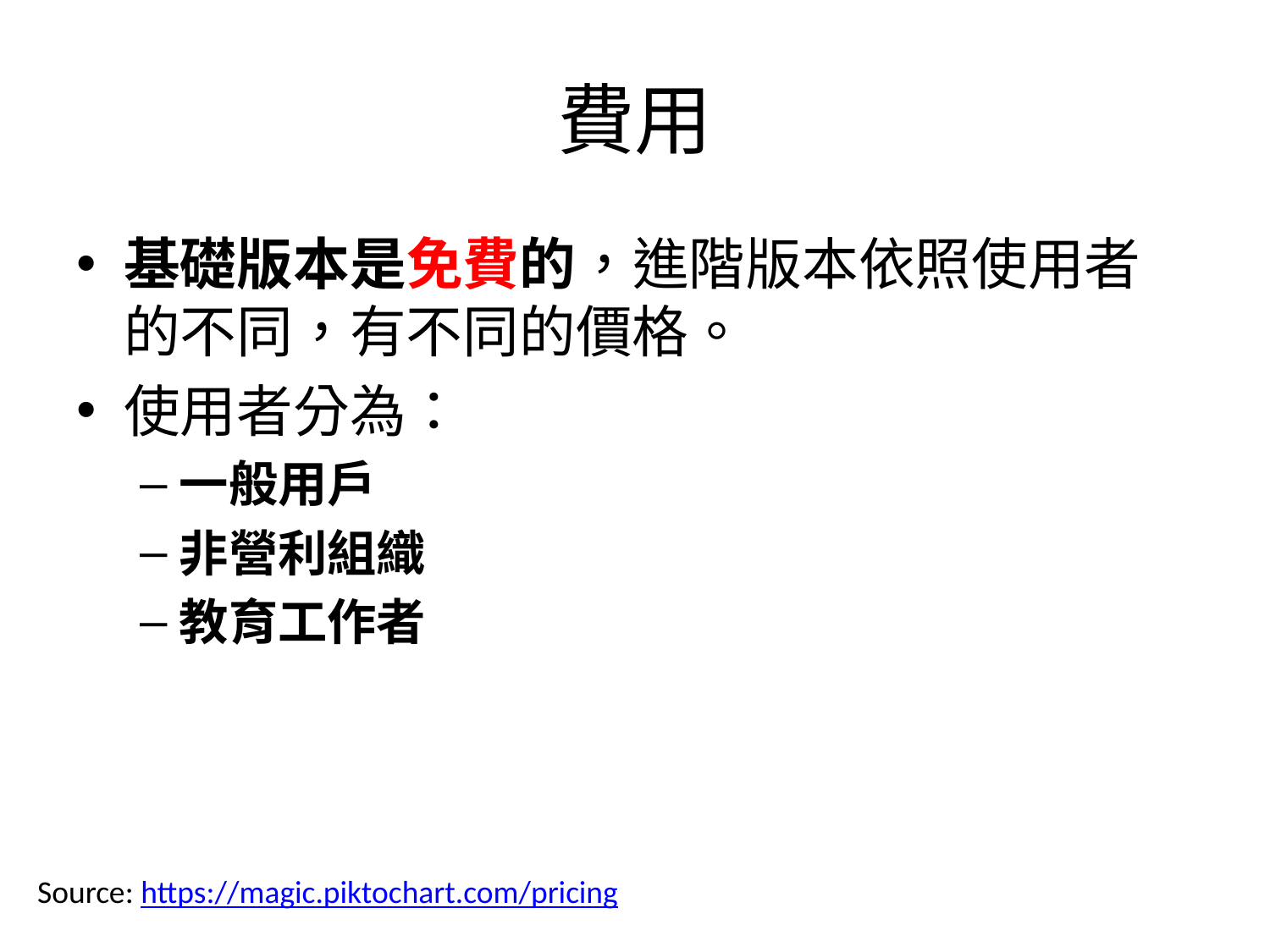

# 費用
基礎版本是免費的，進階版本依照使用者的不同，有不同的價格。
使用者分為：
一般用戶
非營利組織
教育工作者
Source: https://magic.piktochart.com/pricing